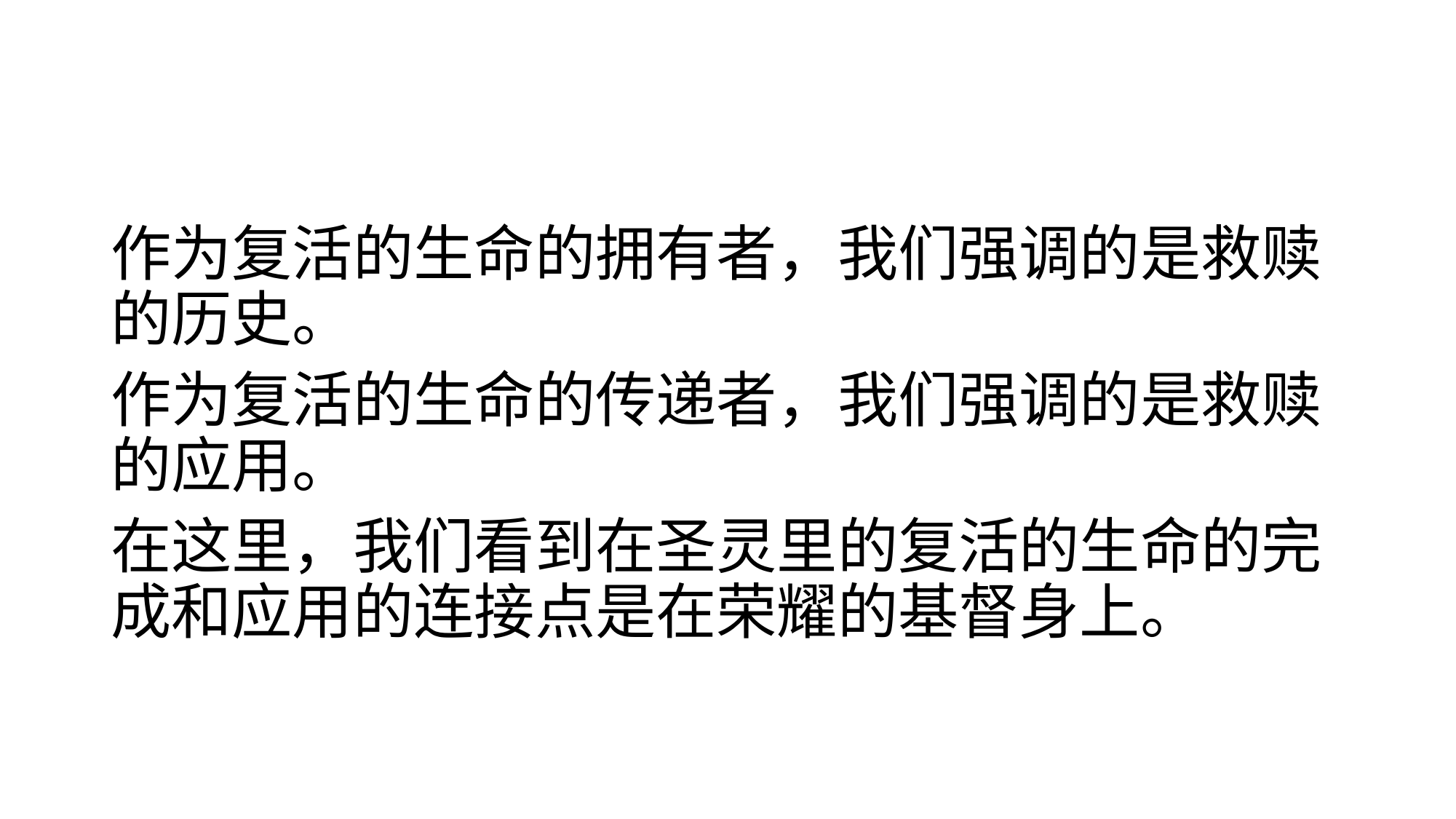

#
作为复活的生命的拥有者，我们强调的是救赎的历史。
作为复活的生命的传递者，我们强调的是救赎的应用。
在这里，我们看到在圣灵里的复活的生命的完成和应用的连接点是在荣耀的基督身上。